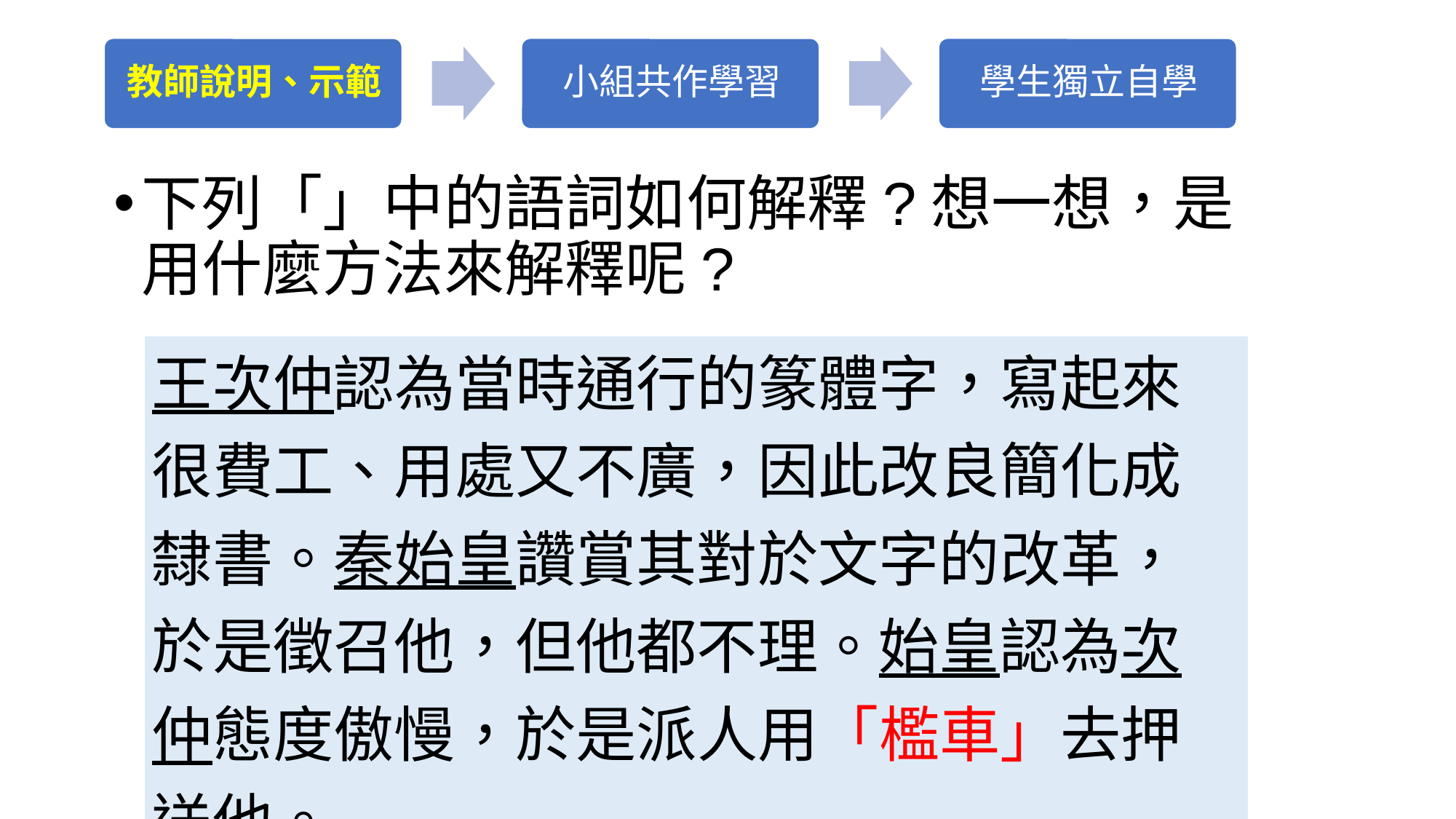

教師說明、示範

小組共作學習

學生獨立自學
下列「」中的語詞如何解釋?想一想，是用什麼方法來解釋呢?

| 王次仲認為當時通行的篆體字，寫起來很費工、用處又不廣，因此改良簡化成隸書。秦始皇讚賞其對於文字的改革，於是徵召他，但他都不理。始皇認為次仲態度傲慢，於是派人用「檻車」去押送他。 |
| --- |